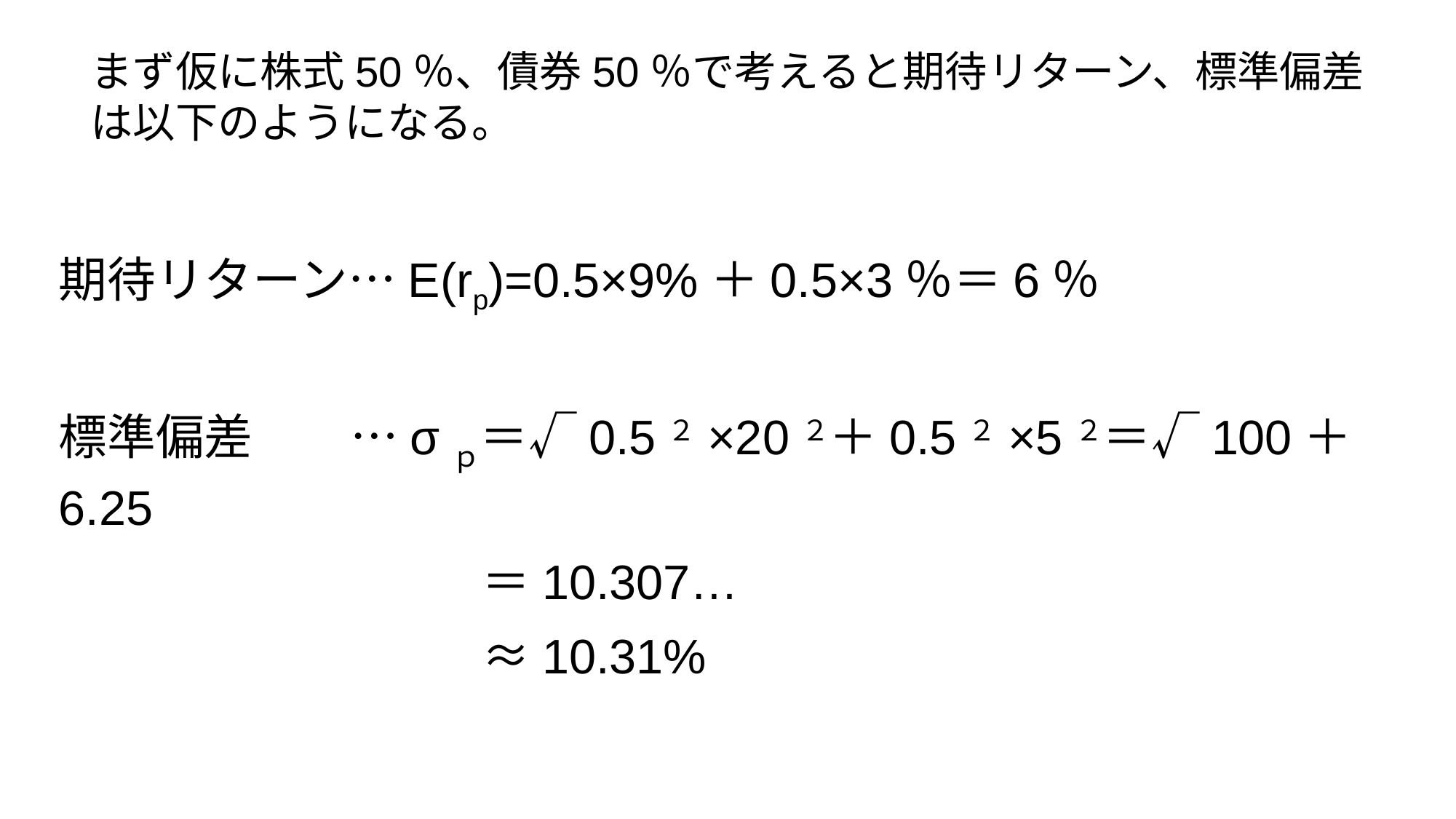

まず仮に株式50％、債券50％で考えると期待リターン、標準偏差は以下のようになる。

期待リターン…E(rp)=0.5×9%＋0.5×3％＝6％

標準偏差　　…σｐ＝√0.5２×20２＋0.5２×5２＝√100＋6.25
　　　　　＝10.307…
　　　　　≈10.31%